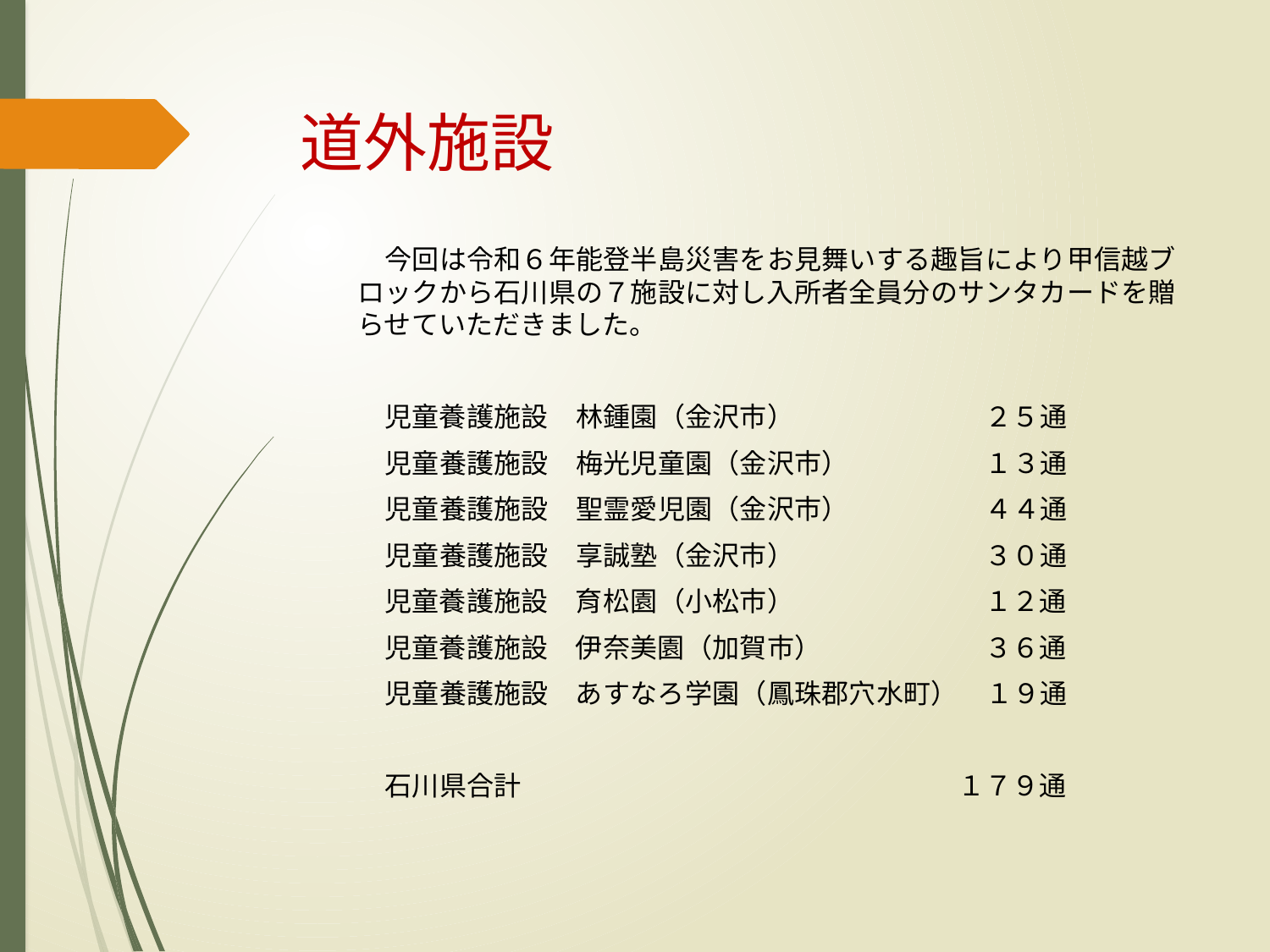

# 道外施設
　今回は令和６年能登半島災害をお見舞いする趣旨により甲信越ブロックから石川県の７施設に対し入所者全員分のサンタカードを贈らせていただきました。

　児童養護施設　林鍾園（金沢市）　　　　　　　２５通
　児童養護施設　梅光児童園（金沢市）　　　　　１３通
　児童養護施設　聖霊愛児園（金沢市）　　　　　４４通
　児童養護施設　享誠塾（金沢市）　　　　　　　３０通
　児童養護施設　育松園（小松市）　　　　　　　１２通
　児童養護施設　伊奈美園（加賀市）　　　　　　３６通
　児童養護施設　あすなろ学園（鳳珠郡穴水町）　１９通

　石川県合計　　　　　　　　　　　　　　　　１７９通